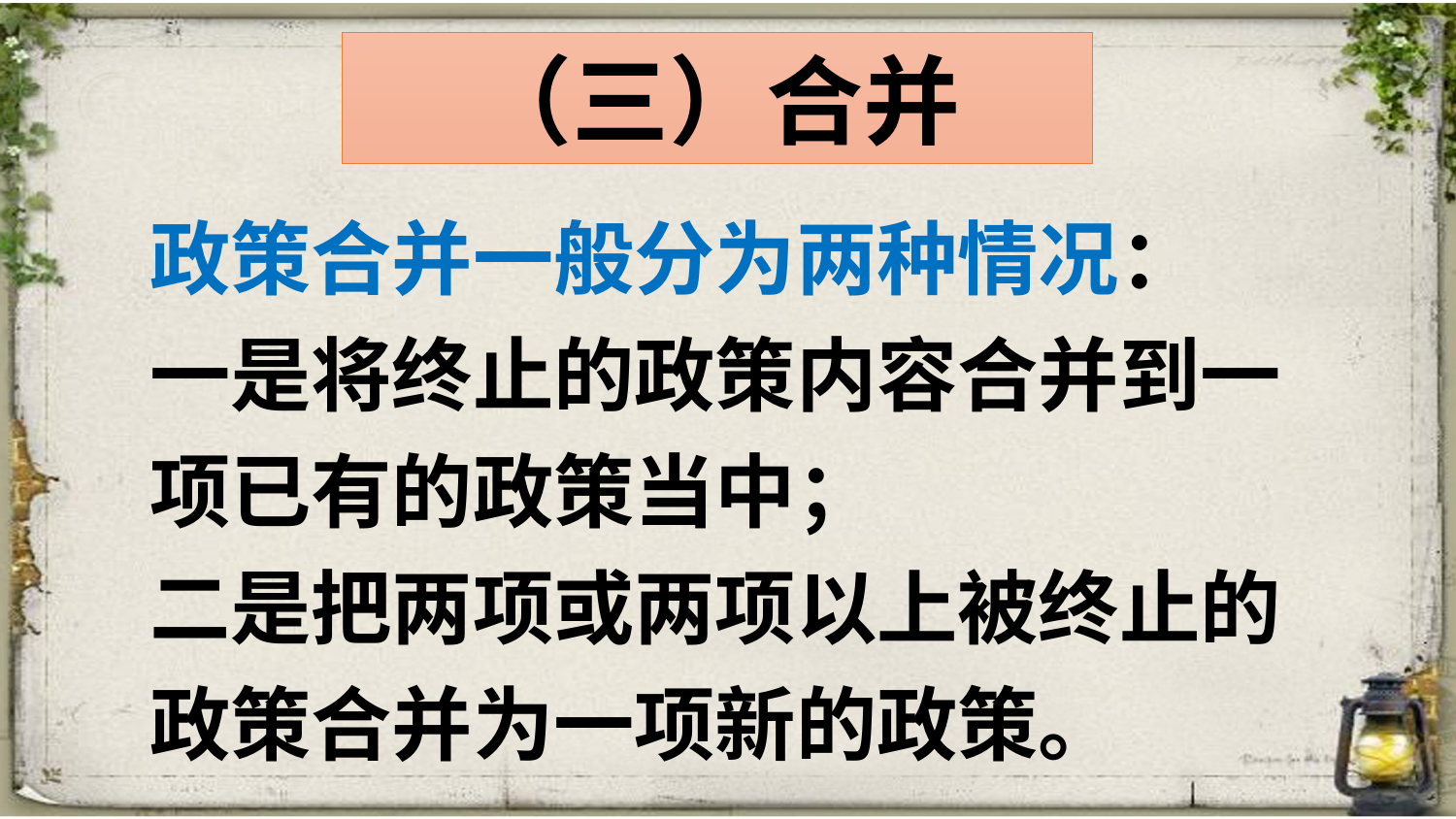

（三）合并
政策合并一般分为两种情况：
一是将终止的政策内容合并到一项已有的政策当中；
二是把两项或两项以上被终止的政策合并为一项新的政策。